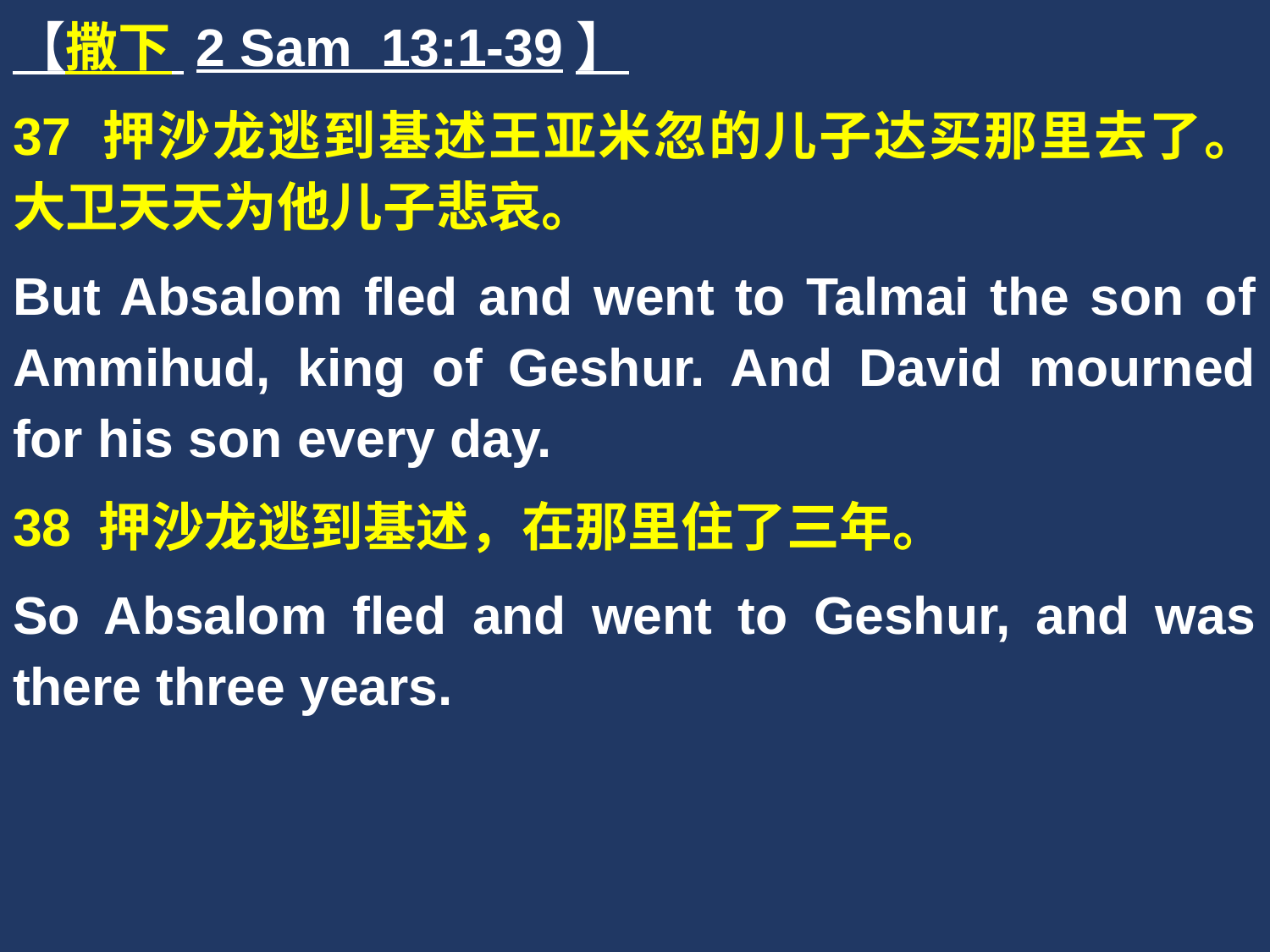

【撒下 2 Sam  13:1-39】
37 押沙龙逃到基述王亚米忽的儿子达买那里去了。大卫天天为他儿子悲哀。
But Absalom fled and went to Talmai the son of Ammihud, king of Geshur. And David mourned for his son every day.
38 押沙龙逃到基述，在那里住了三年。
So Absalom fled and went to Geshur, and was there three years.